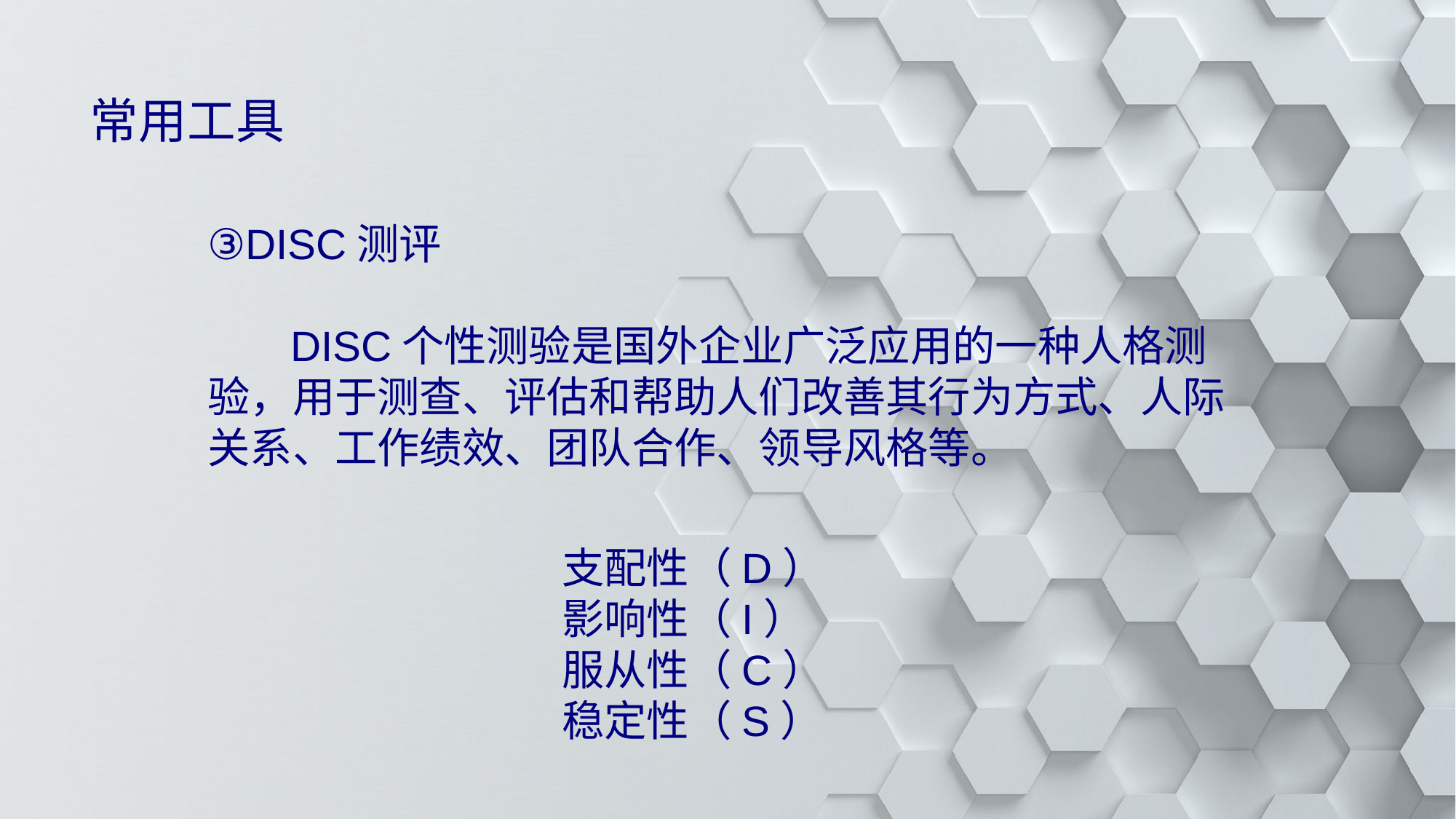

常用工具
③DISC测评

       DISC个性测验是国外企业广泛应用的一种人格测验，用于测查、评估和帮助人们改善其行为方式、人际关系、工作绩效、团队合作、领导风格等。

支配性（D）
影响性（I）
服从性（C）
稳定性（S）